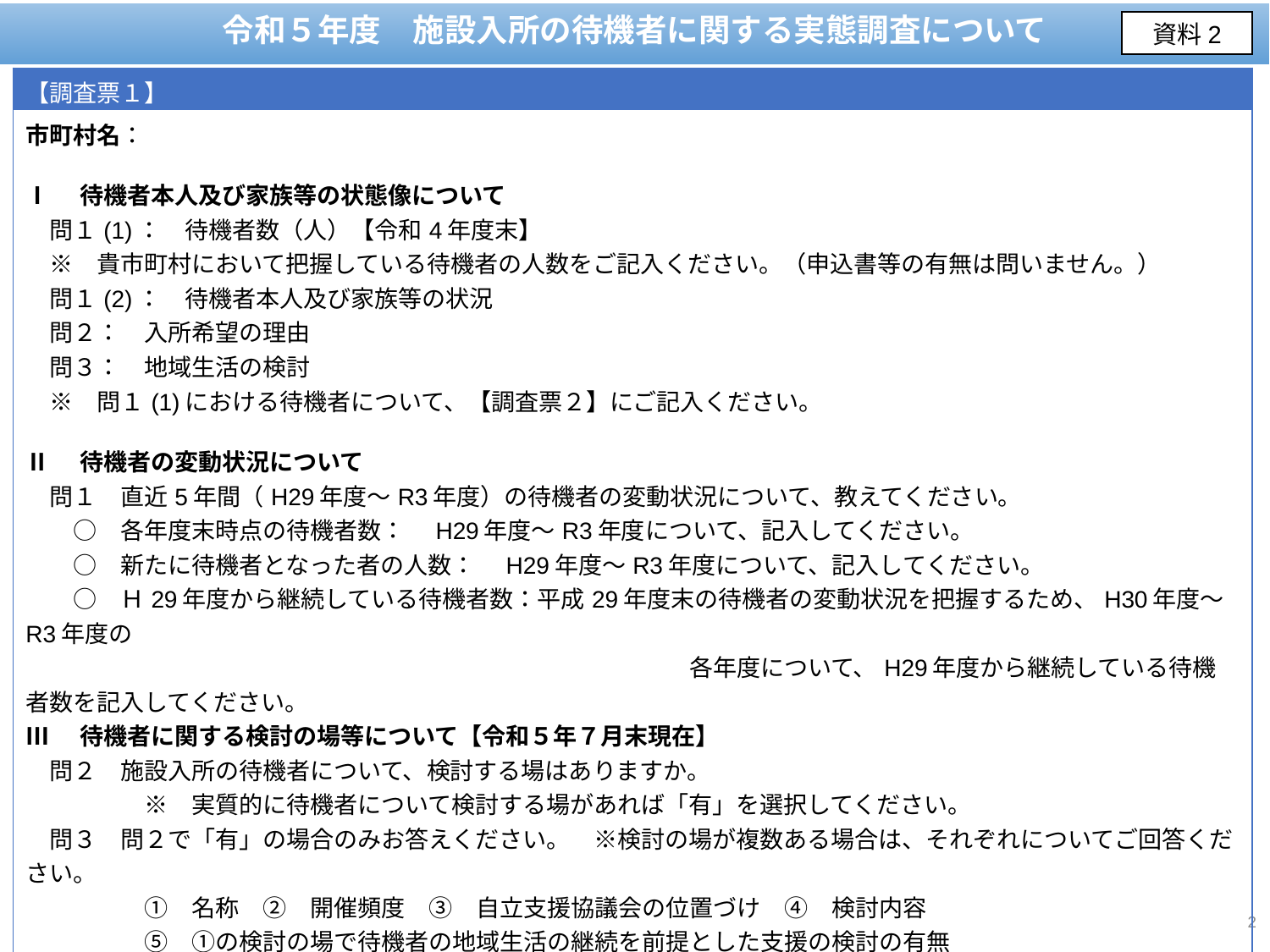

令和５年度　施設入所の待機者に関する実態調査について
資料2
| 【調査票１】 |
| --- |
| 市町村名： Ⅰ　待機者本人及び家族等の状態像について 　問１(1)：　待機者数（人）【令和4年度末】　 　※　貴市町村において把握している待機者の人数をご記入ください。（申込書等の有無は問いません。） 　問１(2)：　待機者本人及び家族等の状況 　問２：　入所希望の理由 　問３：　地域生活の検討 　※　問１(1)における待機者について、【調査票２】にご記入ください。 Ⅱ　待機者の変動状況について 　問１　直近5年間（H29年度～R3年度）の待機者の変動状況について、教えてください。 　　○　各年度末時点の待機者数：　H29年度～R3年度について、記入してください。 　　○　新たに待機者となった者の人数：　H29年度～R3年度について、記入してください。 　　○　Ｈ29年度から継続している待機者数：平成29年度末の待機者の変動状況を把握するため、H30年度～R3年度の 　　　　　　　　　　　　　　　　　　　　　　　　　　　　各年度について、H29年度から継続している待機者数を記入してください。 Ⅲ　待機者に関する検討の場等について【令和５年７月末現在】 　問２　施設入所の待機者について、検討する場はありますか。 　　　　　※　実質的に待機者について検討する場があれば「有」を選択してください。 　問３　問２で「有」の場合のみお答えください。　※検討の場が複数ある場合は、それぞれについてご回答ください。 　　　　　①　名称　②　開催頻度　③　自立支援協議会の位置づけ　④　検討内容　 　　　　　⑤　①の検討の場で待機者の地域生活の継続を前提とした支援の検討の有無 　　　　　⑥　①の検討の場への障がい者支援施設の参加の有無　 　　　　　⑦　備考　※特記事項等あればご記入ください。 　問４　待機者に関する独自の取組等について、お聞かせください。 　　①待機者を解消するために、取り組んでいることがありましたら、ご記入ください。 　　②入所施設ではなく、地域生活の継続への働きかけにより効果があった取組があれば、具体的にご記入ください。 　　③待機者の地域での生活を進める上で、課題となっていることがあればご記入ください。 |
2